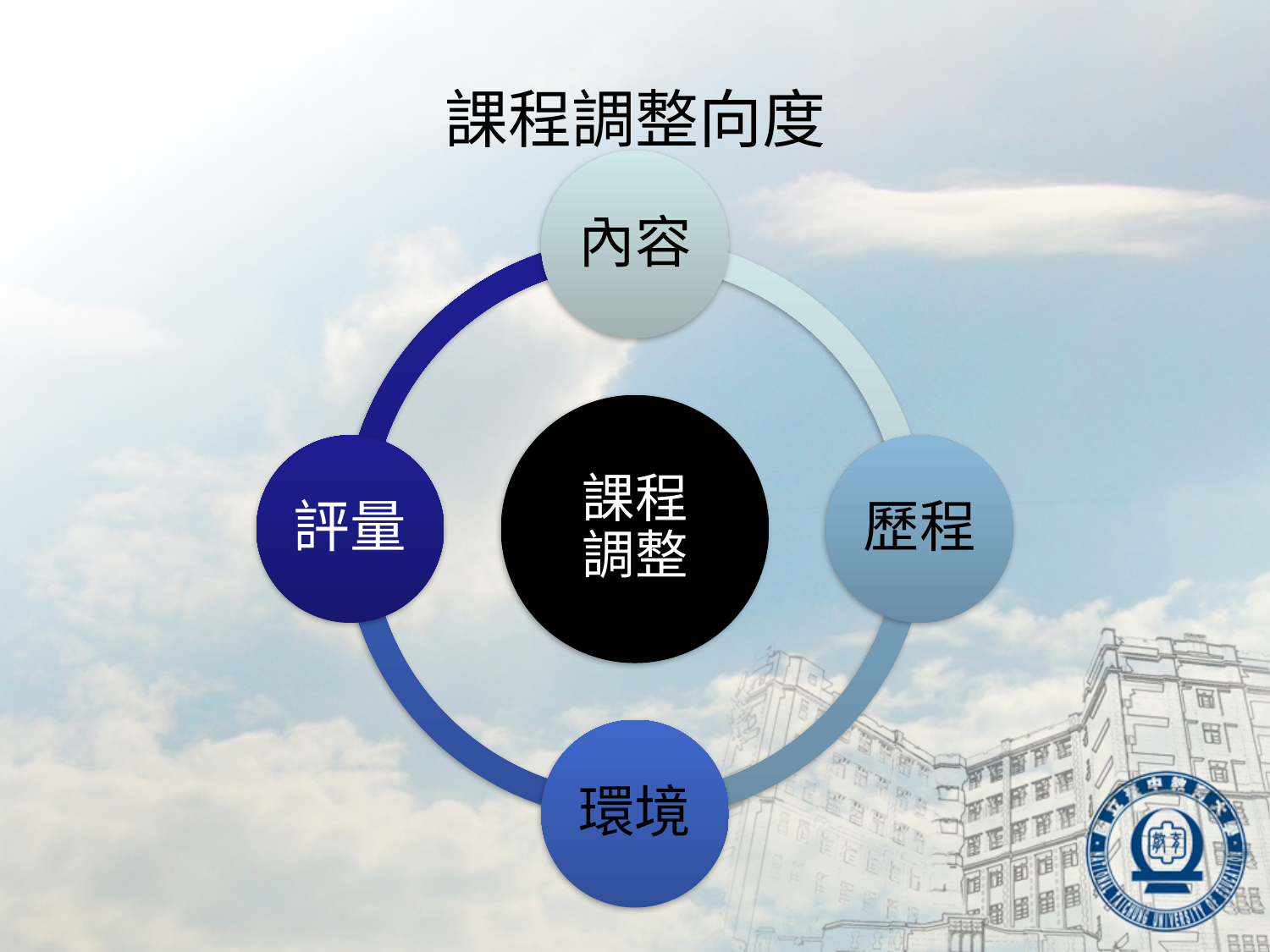

# 課程調整向度
課程
調整
內容
歷程
環境
評量